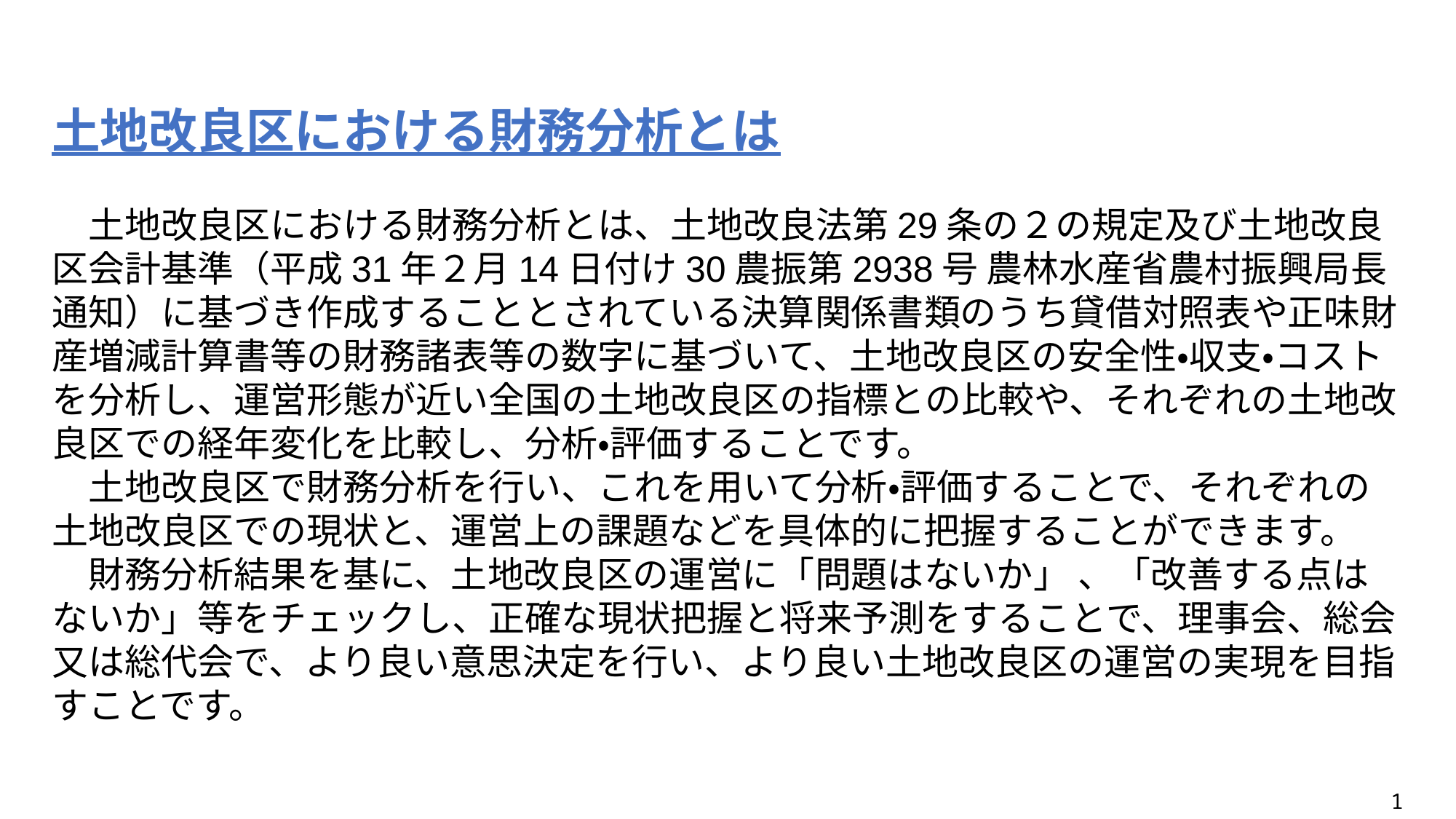

土地改良区における財務分析とは

　土地改良区における財務分析とは、土地改良法第29条の２の規定及び土地改良区会計基準（平成31年２月14日付け30農振第2938号 農林水産省農村振興局長通知）に基づき作成することとされている決算関係書類のうち貸借対照表や正味財産増減計算書等の財務諸表等の数字に基づいて、土地改良区の安全性・収支・コストを分析し、運営形態が近い全国の土地改良区の指標との比較や、それぞれの土地改良区での経年変化を比較し、分析・評価することです。
　土地改良区で財務分析を行い、これを用いて分析・評価することで、それぞれの土地改良区での現状と、運営上の課題などを具体的に把握することができます。
　財務分析結果を基に、土地改良区の運営に「問題はないか」 、「改善する点はないか」等をチェックし、正確な現状把握と将来予測をすることで、理事会、総会又は総代会で、より良い意思決定を行い、より良い土地改良区の運営の実現を目指すことです。

1